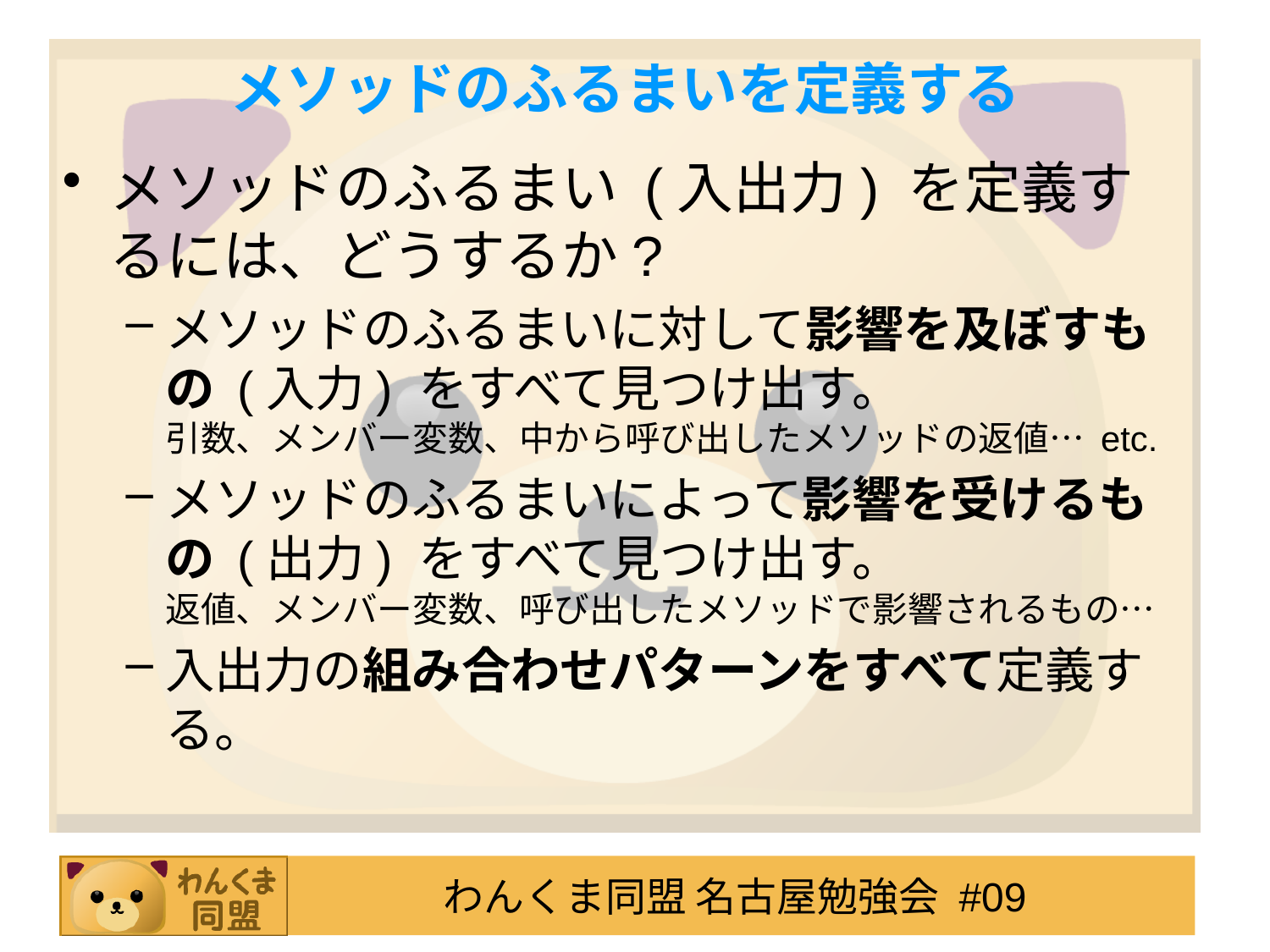

# メソッドのふるまいを定義する
メソッドのふるまい (入出力) を定義するには、どうするか?
メソッドのふるまいに対して影響を及ぼすもの (入力) をすべて見つけ出す。
引数、メンバー変数、中から呼び出したメソッドの返値… etc.
メソッドのふるまいによって影響を受けるもの (出力) をすべて見つけ出す。
返値、メンバー変数、呼び出したメソッドで影響されるもの…
入出力の組み合わせパターンをすべて定義する。